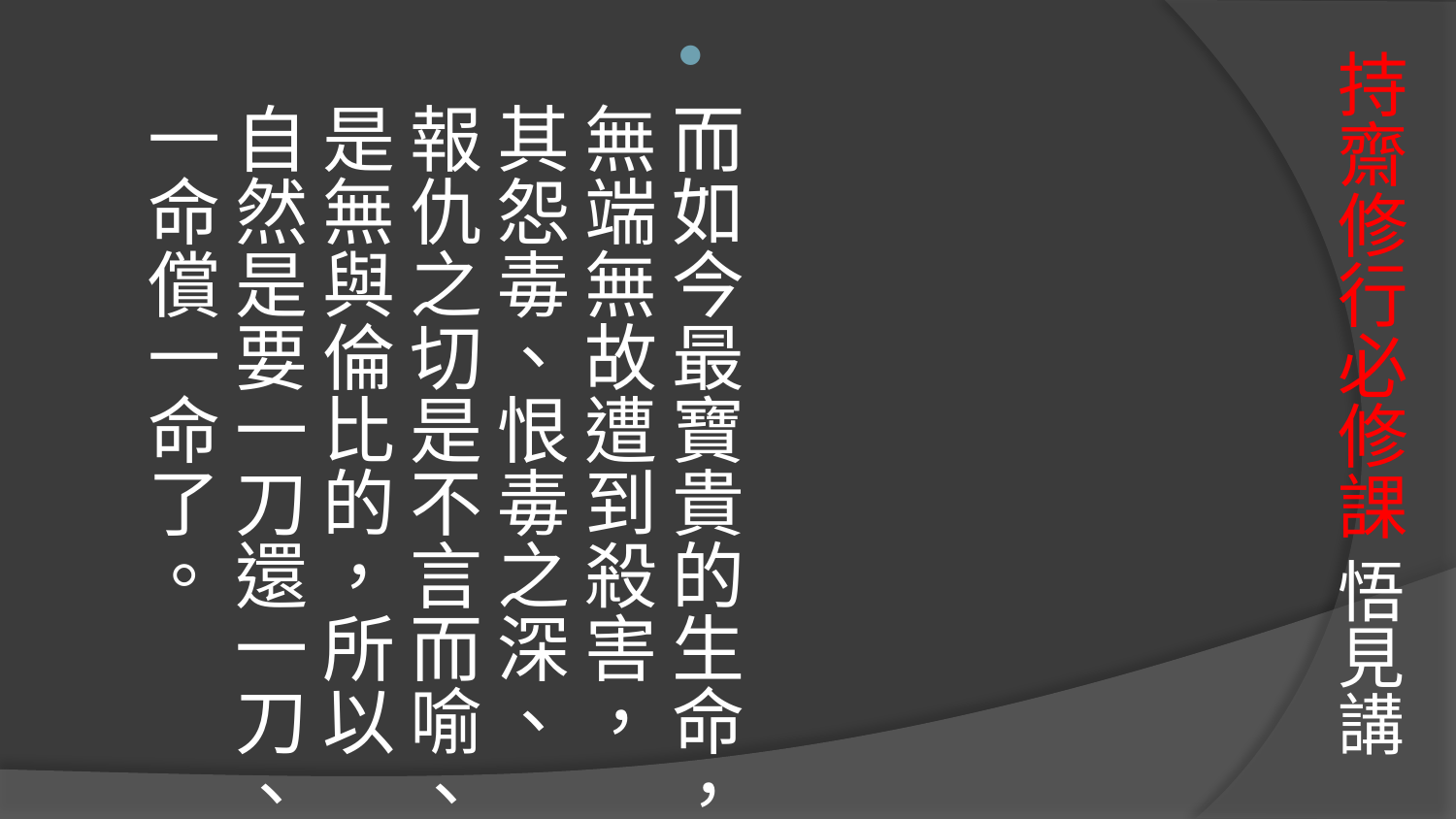

# 持齋修行必修課 悟見講
而如今最寶貴的生命，無端無故遭到殺害，其怨毒、恨毒之深、報仇之切是不言而喻、是無與倫比的，所以自然是要一刀還一刀、一命償一命了。